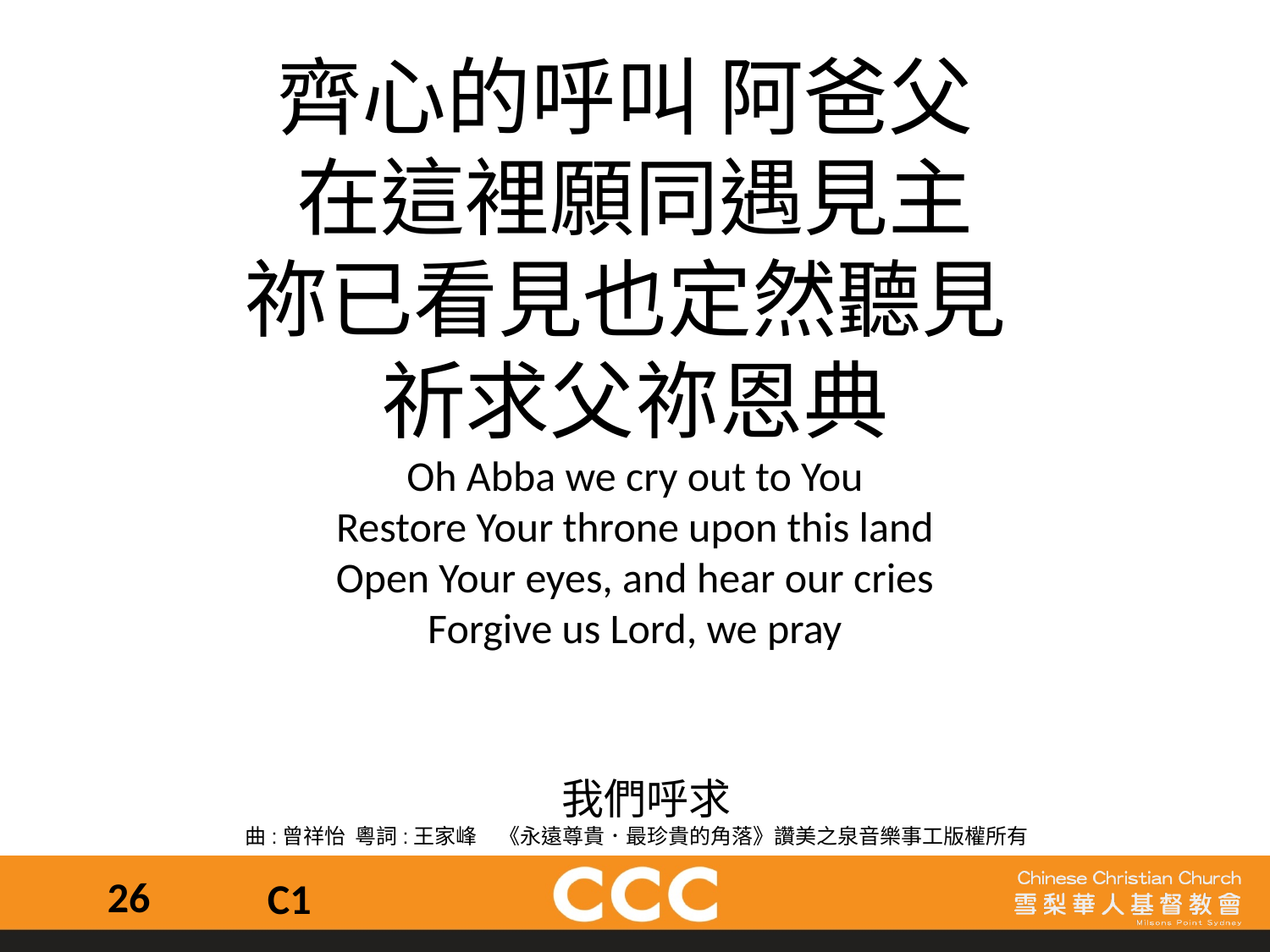

齊心的呼叫 阿爸父
在這裡願同遇見主
祢已看見也定然聽見
祈求父祢恩典
Oh Abba we cry out to You
Restore Your throne upon this land
Open Your eyes, and hear our cries
Forgive us Lord, we pray
 我們呼求
曲:曾祥怡  粵詞:王家峰	《永遠尊貴．最珍貴的角落》讚美之泉音樂事工版權所有
26
C1